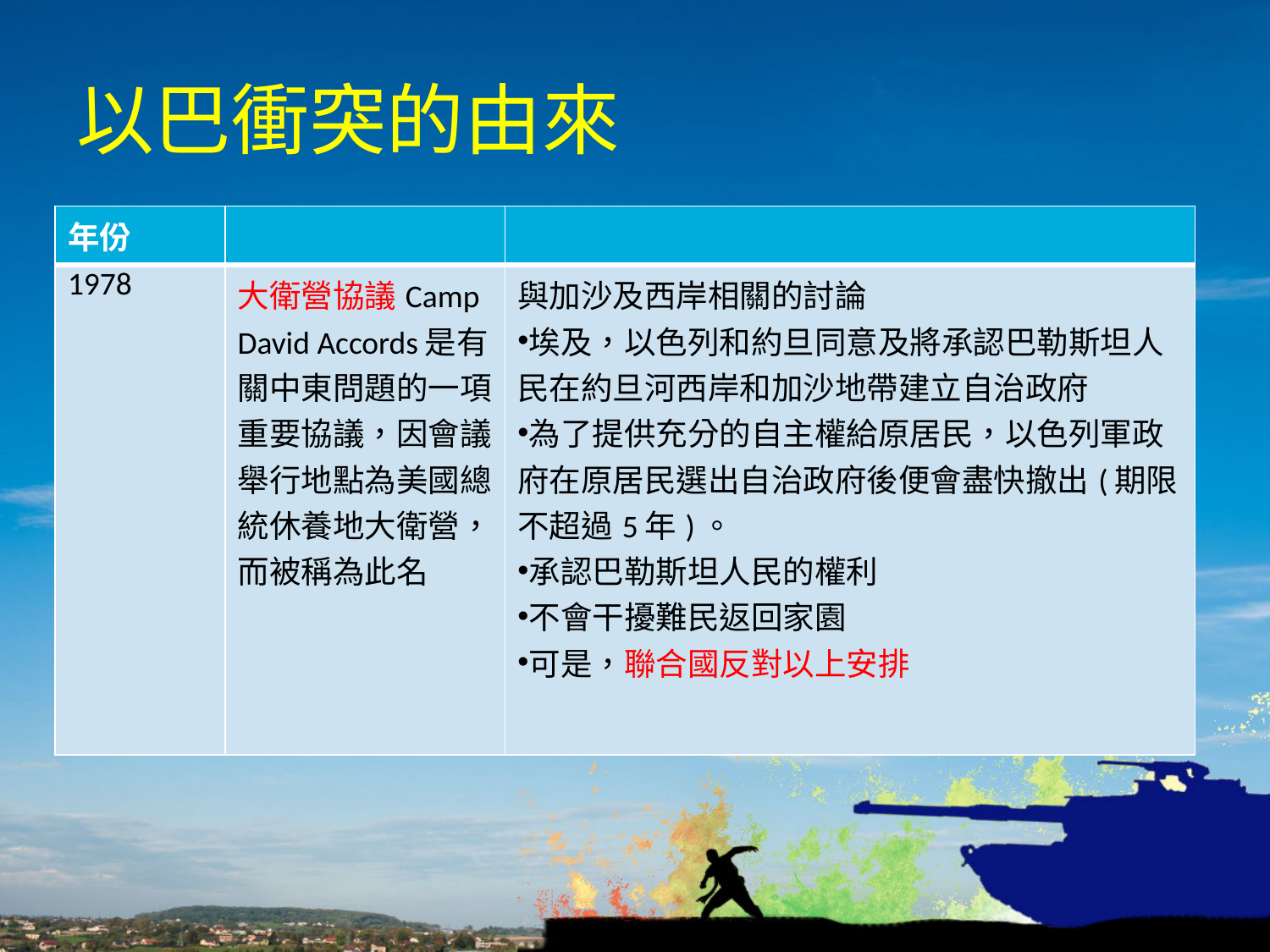

# 以巴衝突的由來
| 年份 |  |  |
| --- | --- | --- |
| 1978 | 大衛營協議Camp David Accords是有關中東問題的一項重要協議，因會議舉行地點為美國總統休養地大衛營，而被稱為此名 | 與加沙及西岸相關的討論 埃及，以色列和約旦同意及將承認巴勒斯坦人民在約旦河西岸和加沙地帶建立自治政府 為了提供充分的自主權給原居民，以色列軍政府在原居民選出自治政府後便會盡快撤出(期限不超過5年)。 承認巴勒斯坦人民的權利 不會干擾難民返回家園 可是，聯合國反對以上安排 |